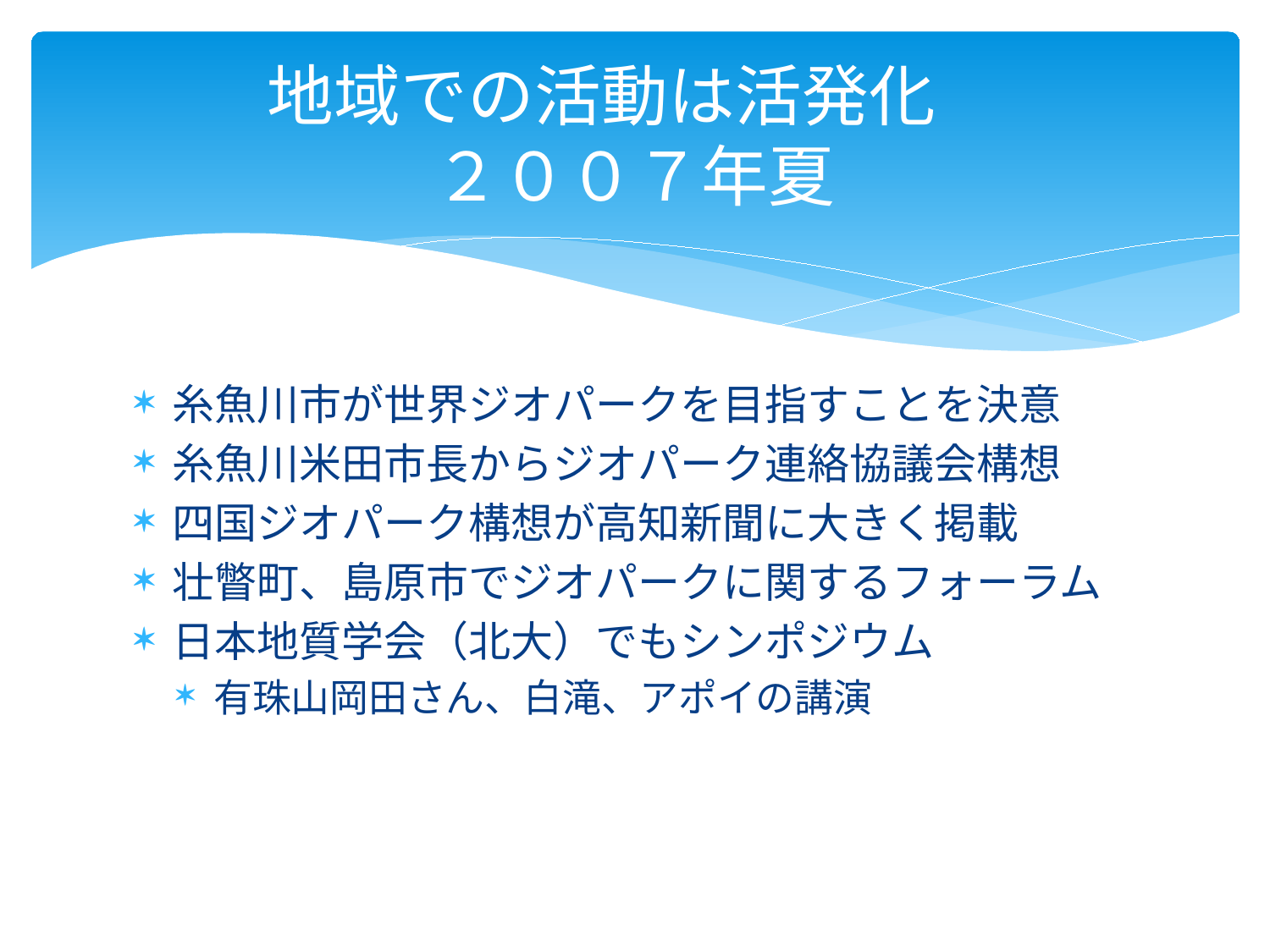

# 地域での活動は活発化　 ２００７年夏
糸魚川市が世界ジオパークを目指すことを決意
糸魚川米田市長からジオパーク連絡協議会構想
四国ジオパーク構想が高知新聞に大きく掲載
壮瞥町、島原市でジオパークに関するフォーラム
日本地質学会（北大）でもシンポジウム
有珠山岡田さん、白滝、アポイの講演